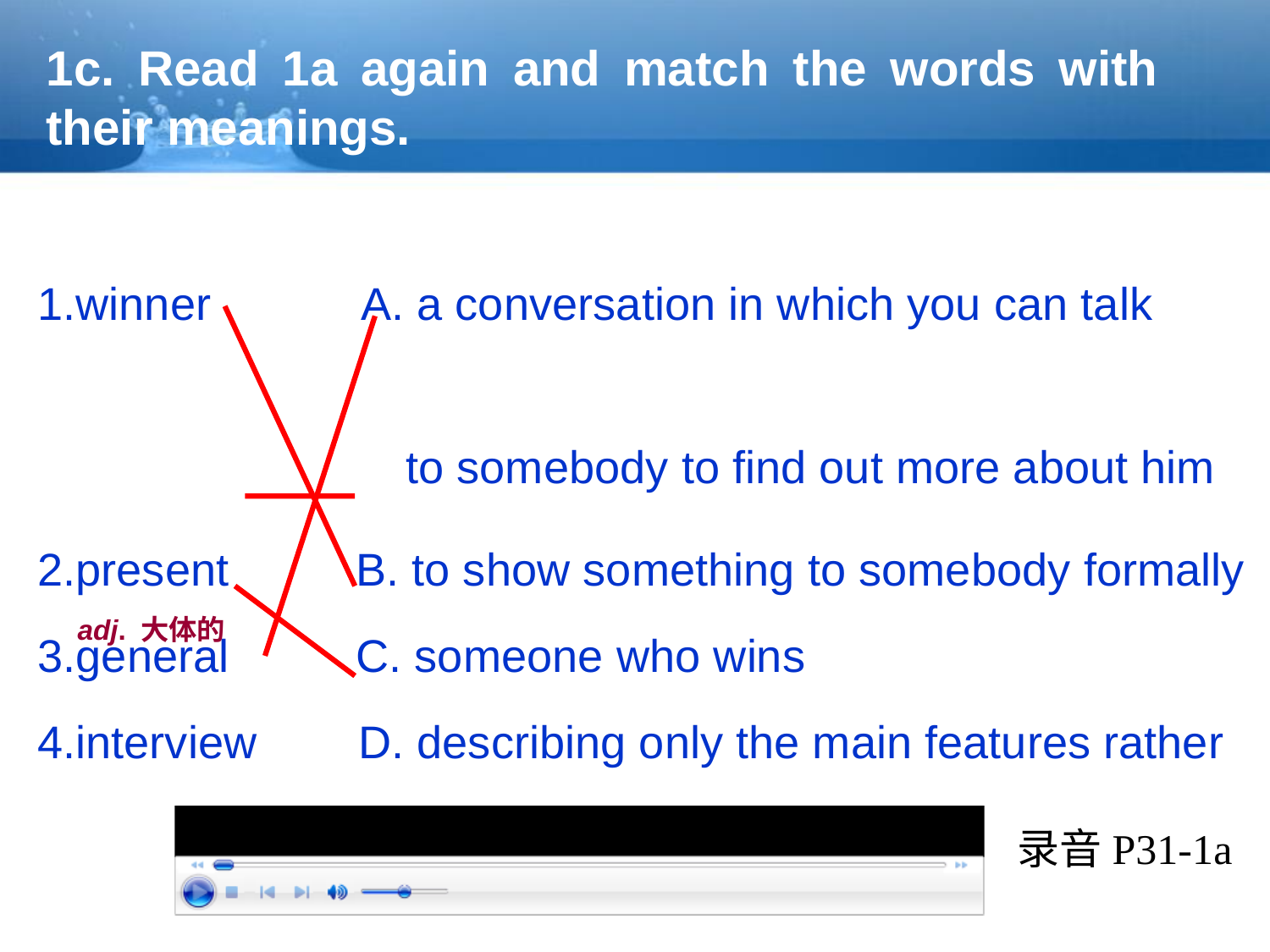

# 1c. Read 1a again and match the words with  their meanings.
1.winner            A. a conversation in which you can talk
                             to somebody to find out more about him
2.present          B. to show something to somebody formally
3.general          C. someone who wins
4.interview        D. describing only the main features rather
                              than details

adj. 大体的
录音P31-1a